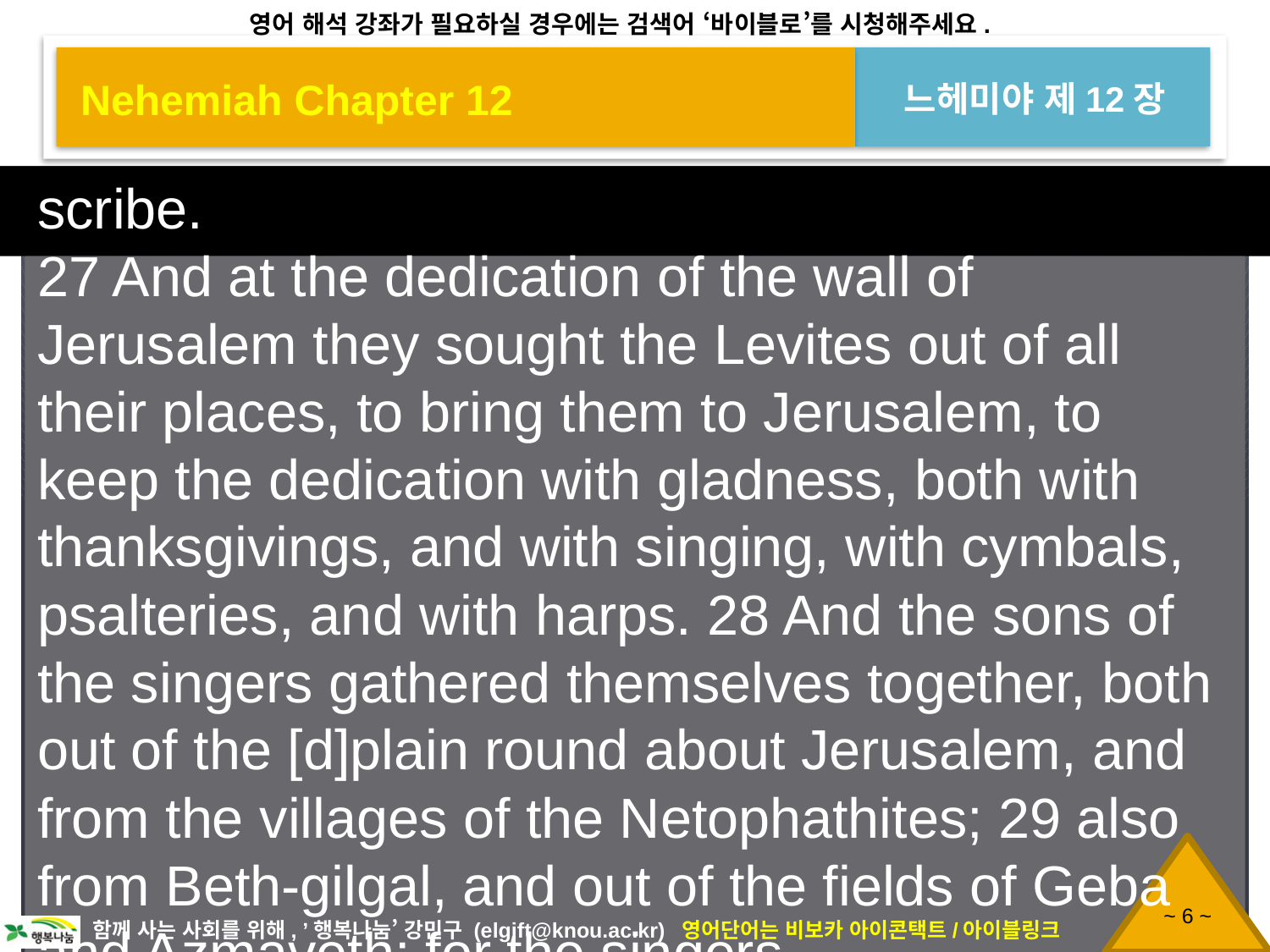

Nehemiah Chapter 12
느헤미야 제12장
scribe.
27 And at the dedication of the wall of Jerusalem they sought the Levites out of all their places, to bring them to Jerusalem, to keep the dedication with gladness, both with thanksgivings, and with singing, with cymbals, psalteries, and with harps. 28 And the sons of the singers gathered themselves together, both out of the [d]plain round about Jerusalem, and from the villages of the Netophathites; 29 also from Beth-gilgal, and out of the fields of Geba and Azmaveth: for the singers